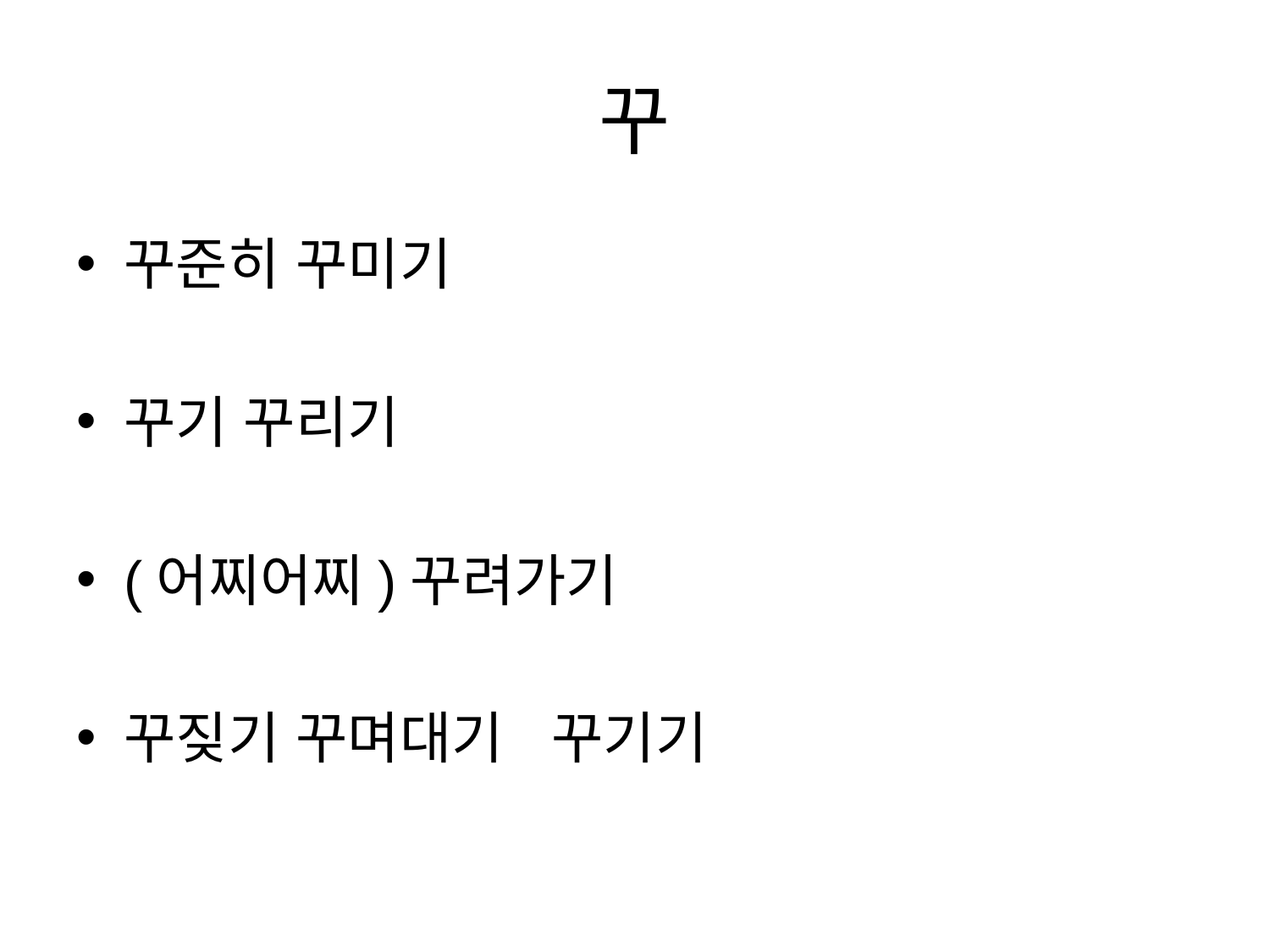

# 꾸
꾸준히 꾸미기

꾸기 꾸리기

(어찌어찌)꾸려가기

꾸짖기 꾸며대기   꾸기기